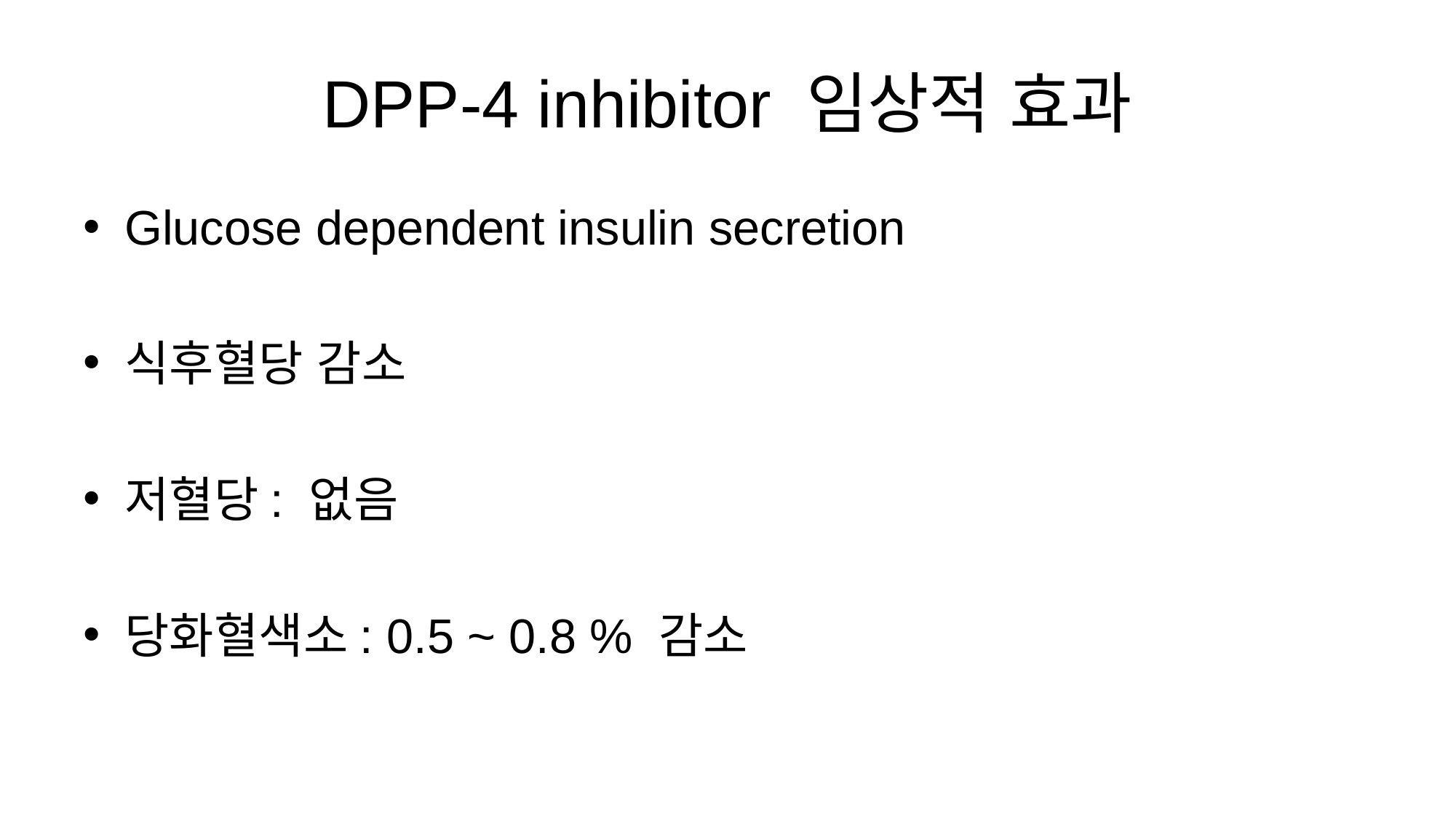

# DPP-4 inhibitor 임상적 효과
Glucose dependent insulin secretion

식후혈당 감소

저혈당: 없음

당화혈색소: 0.5 ~ 0.8 % 감소